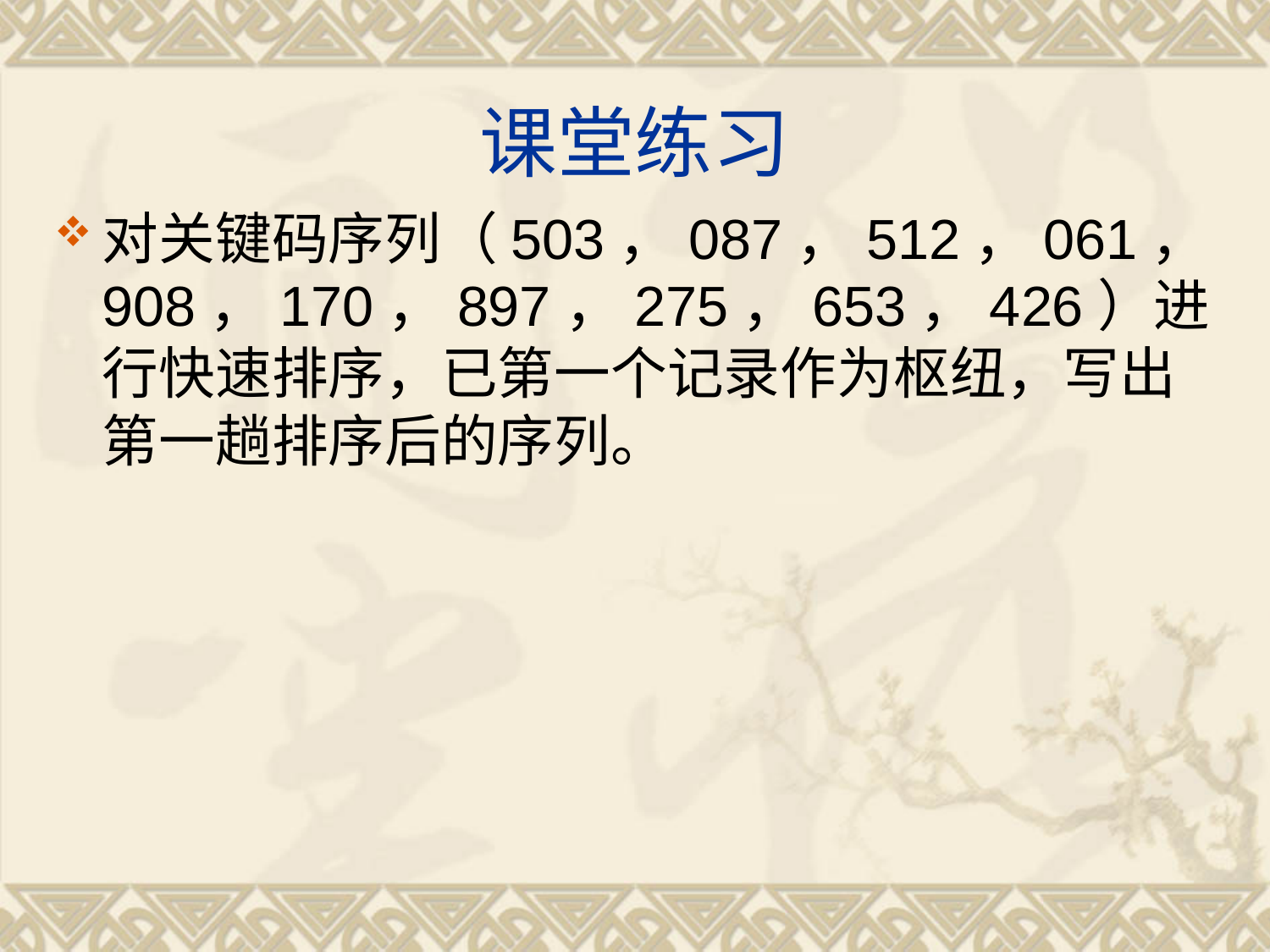

# 课堂练习
对关键码序列（503，087，512，061，908，170，897，275，653，426）进行快速排序，已第一个记录作为枢纽，写出第一趟排序后的序列。